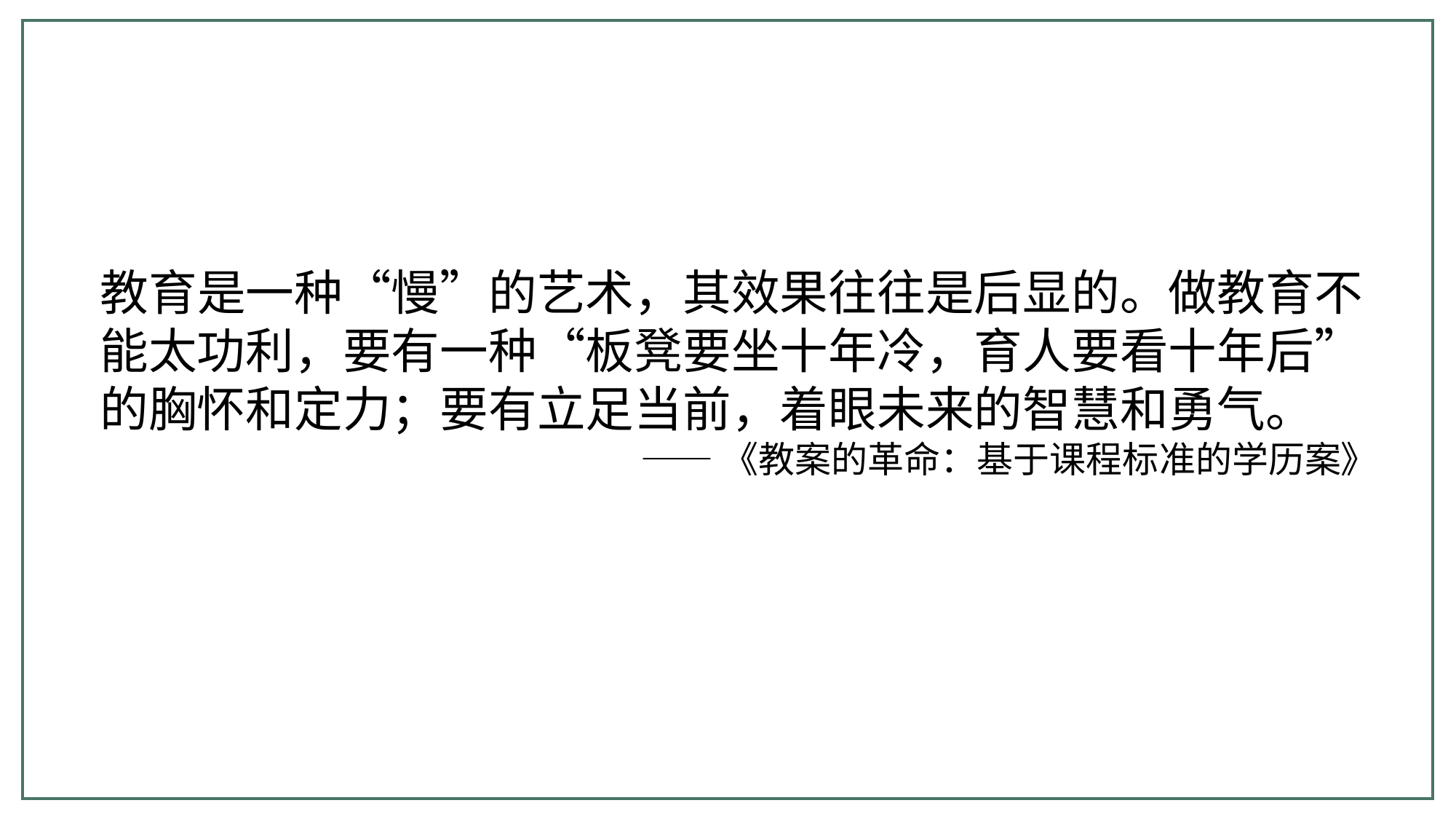

教育是一种“慢”的艺术，其效果往往是后显的。做教育不能太功利，要有一种“板凳要坐十年冷，育人要看十年后”的胸怀和定力；要有立足当前，着眼未来的智慧和勇气。
——《教案的革命：基于课程标准的学历案》